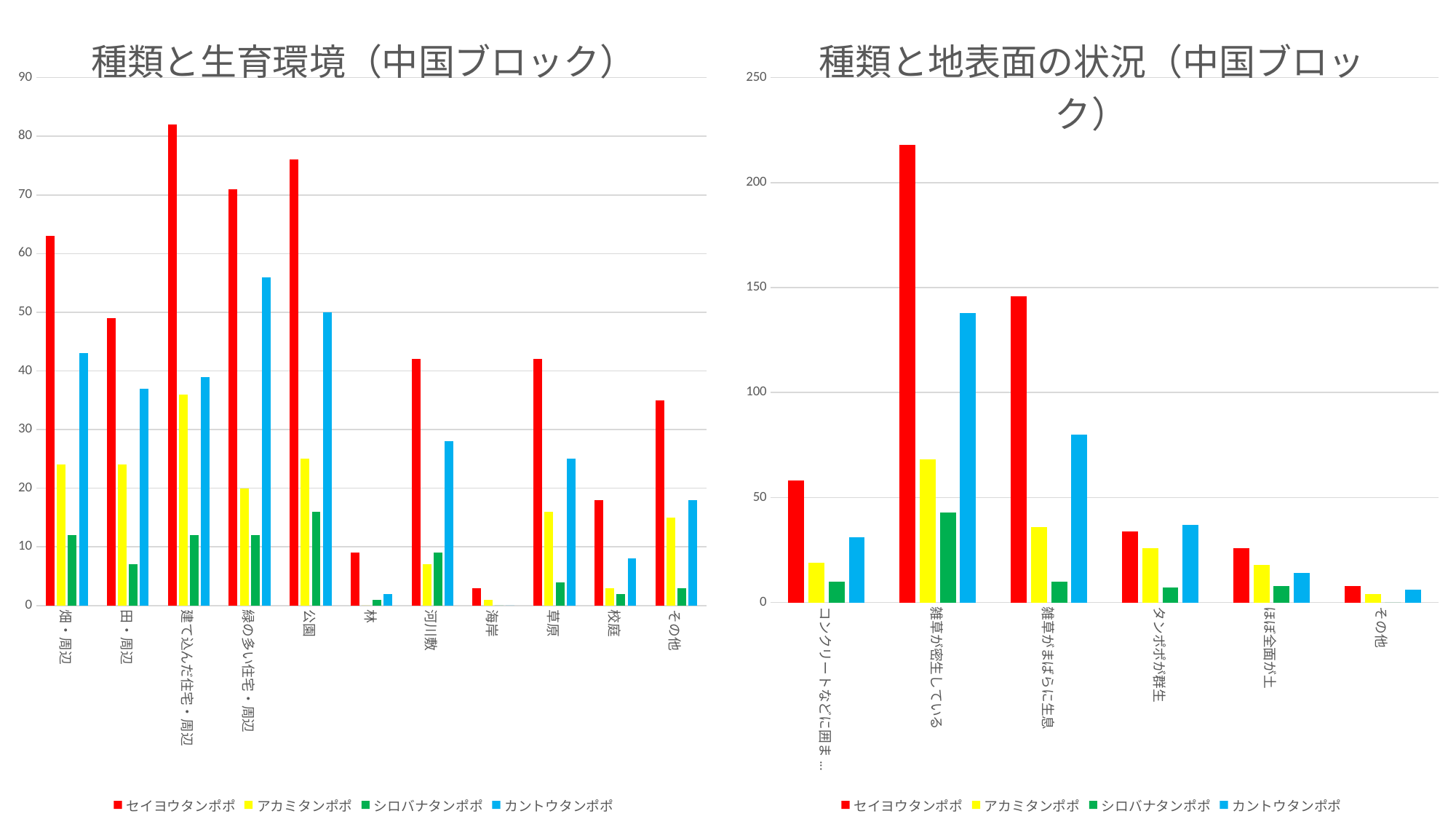

### Chart: 種類と生育環境（中国ブロック）

| Category | セイヨウタンポポ | アカミタンポポ | シロバナタンポポ | カントウタンポポ |
|---|---|---|---|---|
| 畑・周辺 | 63.0 | 24.0 | 12.0 | 43.0 |
| 田・周辺 | 49.0 | 24.0 | 7.0 | 37.0 |
| 建て込んだ住宅・周辺 | 82.0 | 36.0 | 12.0 | 39.0 |
| 緑の多い住宅・周辺 | 71.0 | 20.0 | 12.0 | 56.0 |
| 公園 | 76.0 | 25.0 | 16.0 | 50.0 |
| 林 | 9.0 | 0.0 | 1.0 | 2.0 |
| 河川敷 | 42.0 | 7.0 | 9.0 | 28.0 |
| 海岸 | 3.0 | 1.0 | 0.0 | 0.0 |
| 草原 | 42.0 | 16.0 | 4.0 | 25.0 |
| 校庭 | 18.0 | 3.0 | 2.0 | 8.0 |
| その他 | 35.0 | 15.0 | 3.0 | 18.0 |

### Chart: 種類と地表面の状況（中国ブロック）

| Category | セイヨウタンポポ | アカミタンポポ | シロバナタンポポ | カントウタンポポ |
|---|---|---|---|---|
| コンクリートなどに囲まれている | 58.0 | 19.0 | 10.0 | 31.0 |
| 雑草が密生している | 218.0 | 68.0 | 43.0 | 138.0 |
| 雑草がまばらに生息 | 146.0 | 36.0 | 10.0 | 80.0 |
| タンポポが群生 | 34.0 | 26.0 | 7.0 | 37.0 |
| ほぼ全面が土 | 26.0 | 18.0 | 8.0 | 14.0 |
| その他 | 8.0 | 4.0 | 0.0 | 6.0 |